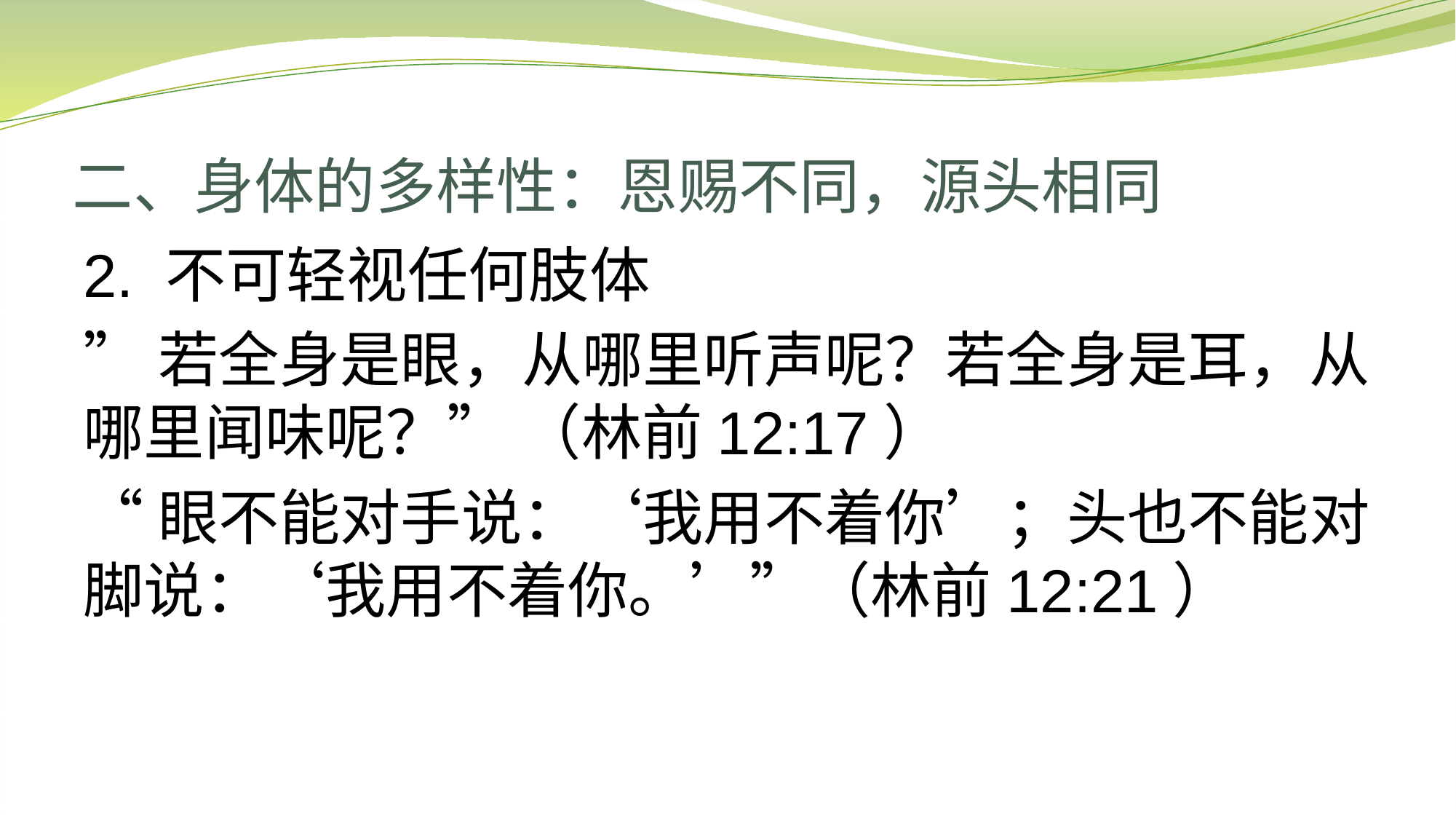

# 二、身体的多样性：恩赐不同，源头相同
2. 不可轻视任何肢体
”若全身是眼，从哪里听声呢？若全身是耳，从哪里闻味呢？” （林前12:17）
“眼不能对手说：‘我用不着你’；头也不能对脚说：‘我用不着你。’”（林前12:21）